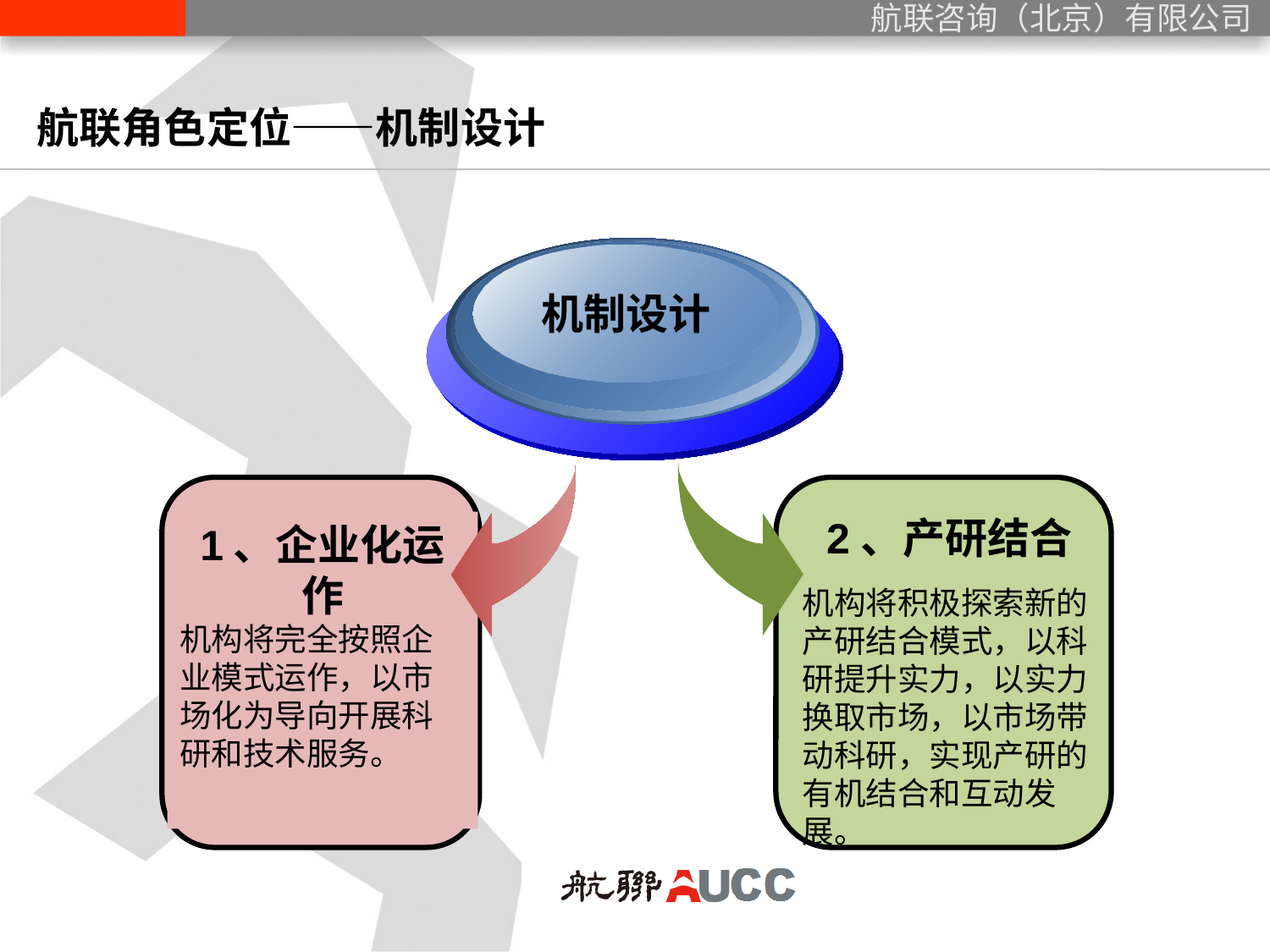

航联角色定位——机制设计

机制设计

1、企业化运作
机构将完全按照企业模式运作，以市场化为导向开展科研和技术服务。

2、产研结合
机构将积极探索新的产研结合模式，以科研提升实力，以实力换取市场，以市场带动科研，实现产研的有机结合和互动发展。